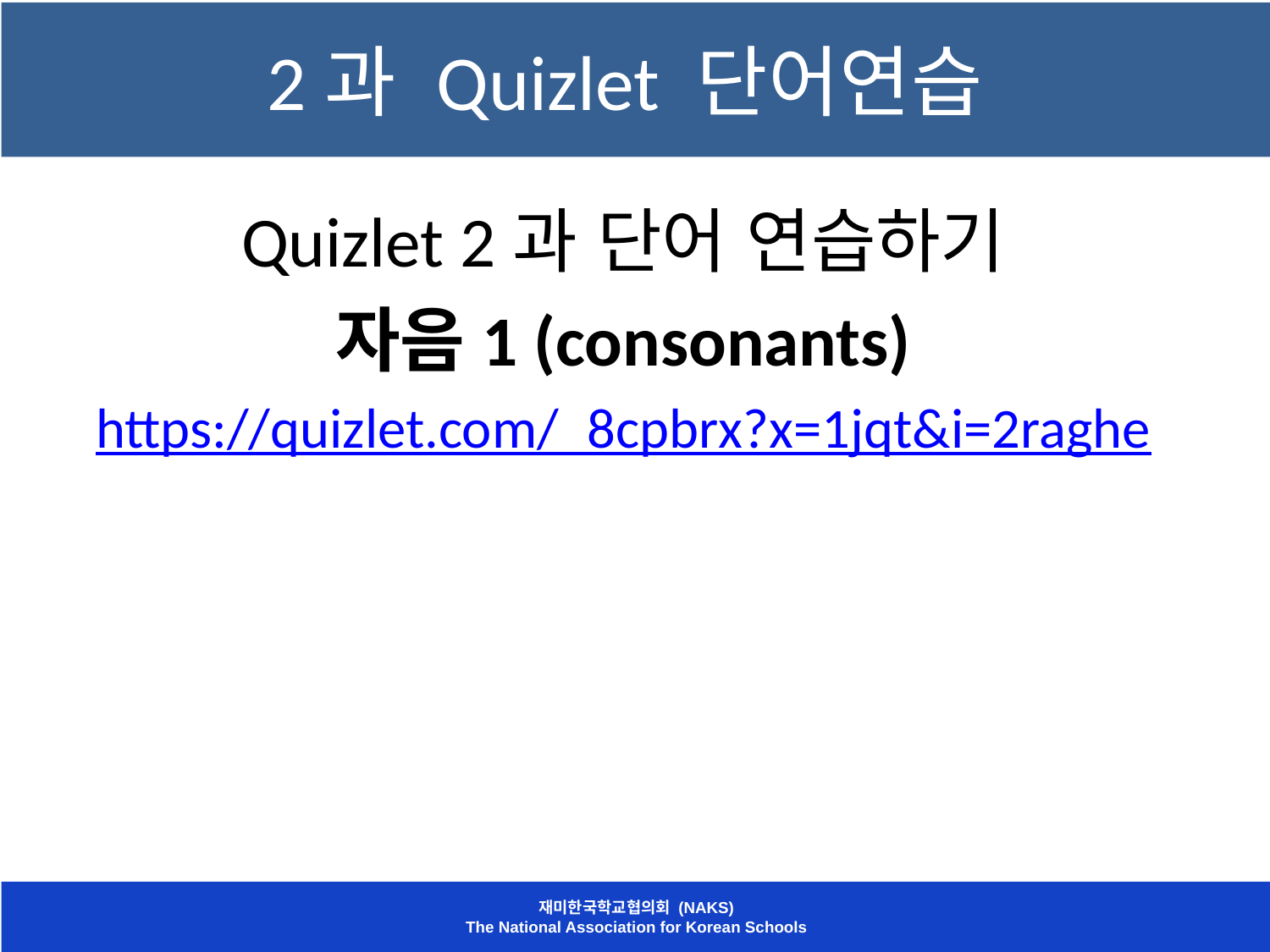

# 2과 Quizlet 단어연습

Quizlet 2과 단어 연습하기
자음1 (consonants)
https://quizlet.com/_8cpbrx?x=1jqt&i=2raghe
재미한국학교협의회 (NAKS)
The National Association for Korean Schools